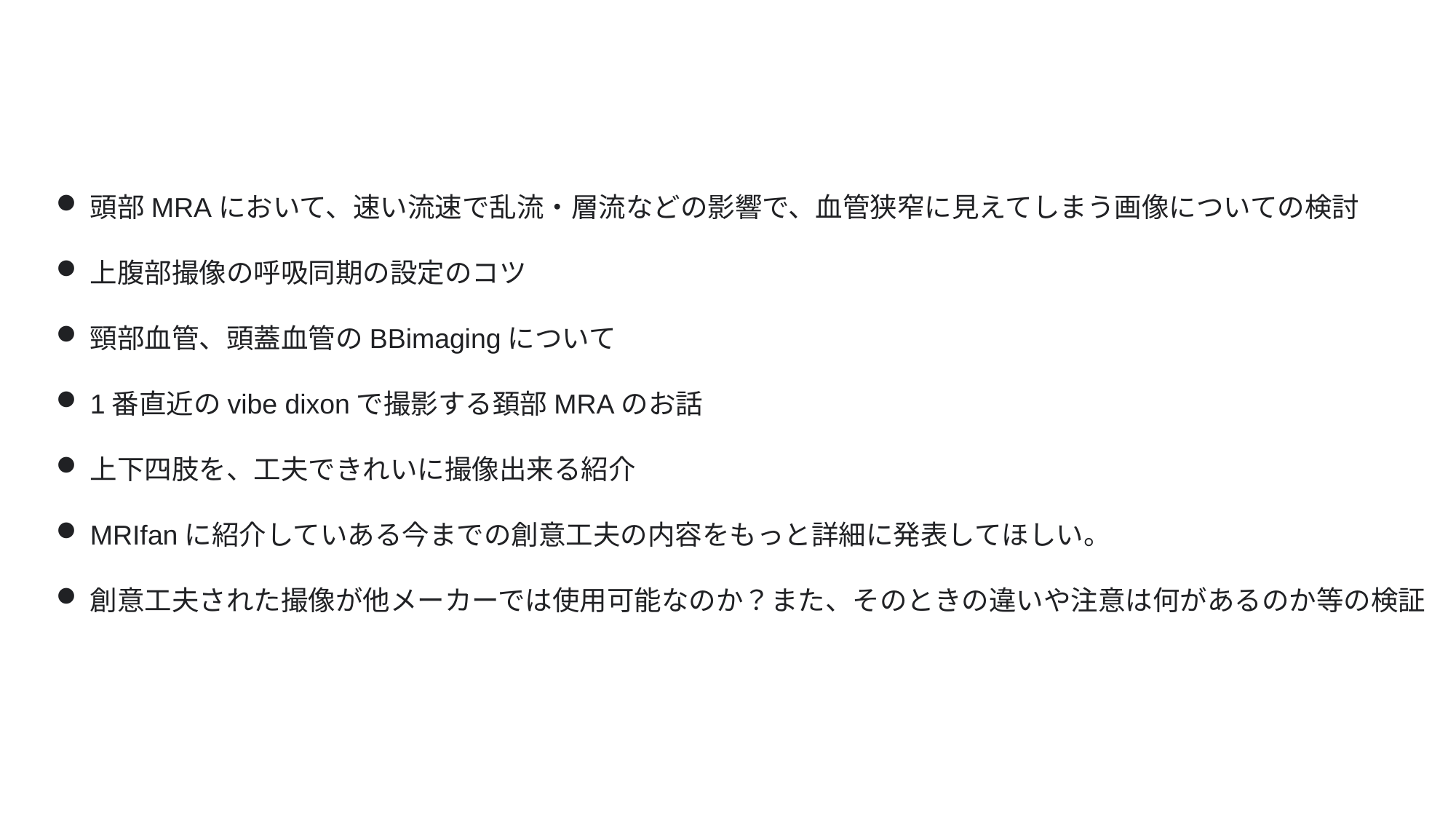

頭部MRAにおいて、速い流速で乱流・層流などの影響で、血管狭窄に見えてしまう画像についての検討

上腹部撮像の呼吸同期の設定のコツ

頸部血管、頭蓋血管のBBimagingについて

1番直近のvibe dixonで撮影する頚部MRAのお話

上下四肢を、工夫できれいに撮像出来る紹介

MRIfanに紹介していある今までの創意工夫の内容をもっと詳細に発表してほしい。

創意工夫された撮像が他メーカーでは使用可能なのか？また、そのときの違いや注意は何があるのか等の検証